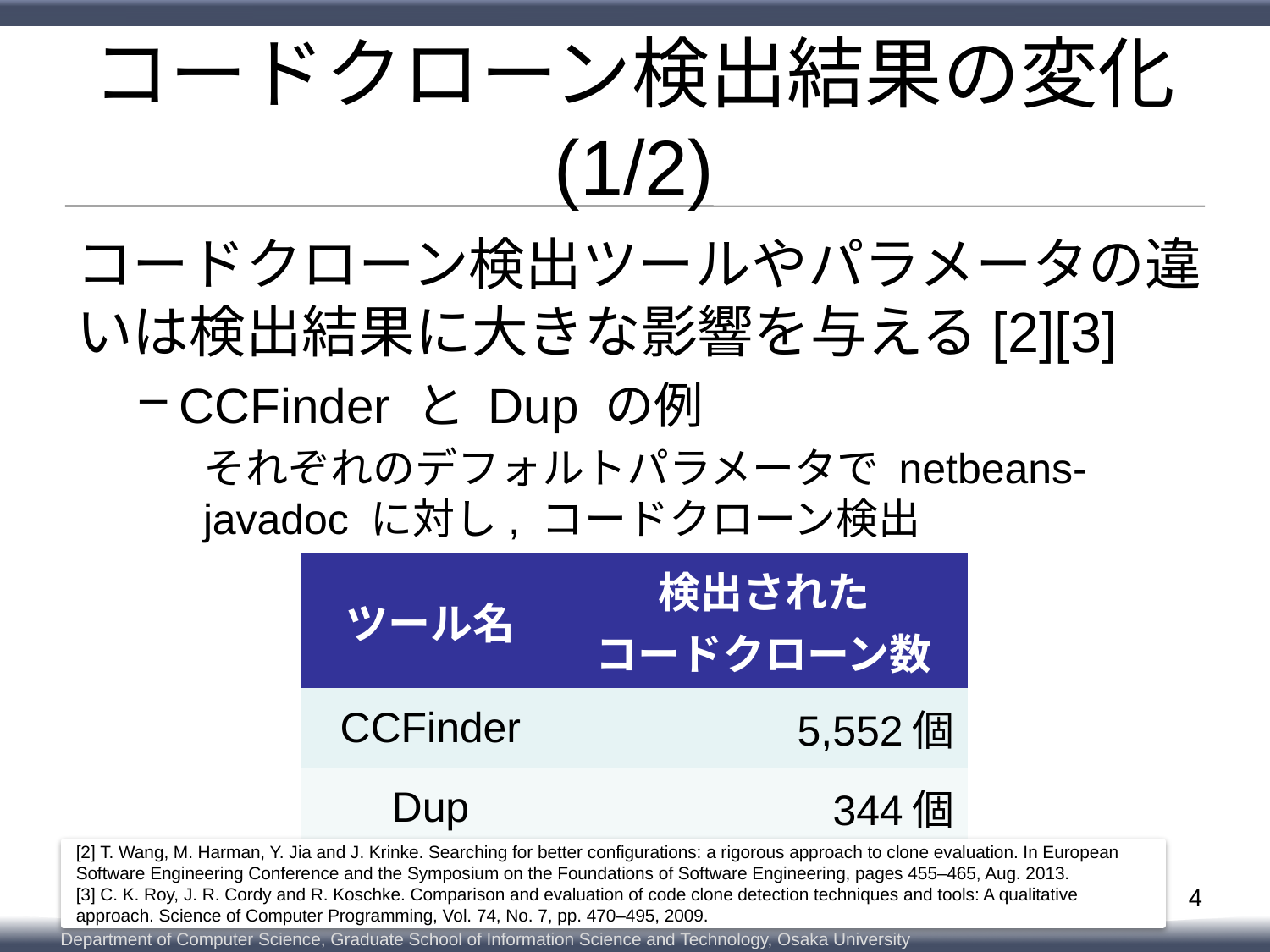

# コードクローン検出結果の変化 (1/2)
コードクローン検出ツールやパラメータの違いは検出結果に大きな影響を与える[2][3]
CCFinder と Dup の例
それぞれのデフォルトパラメータで netbeans-javadoc に対し, コードクローン検出
| ツール名 | 検出された コードクローン数 |
| --- | --- |
| CCFinder | 5,552個 |
| Dup | 344個 |
[2] T. Wang, M. Harman, Y. Jia and J. Krinke. Searching for better configurations: a rigorous approach to clone evaluation. In European Software Engineering Conference and the Symposium on the Foundations of Software Engineering, pages 455–465, Aug. 2013.
[3] C. K. Roy, J. R. Cordy and R. Koschke. Comparison and evaluation of code clone detection techniques and tools: A qualitative approach. Science of Computer Programming, Vol. 74, No. 7, pp. 470–495, 2009.
4